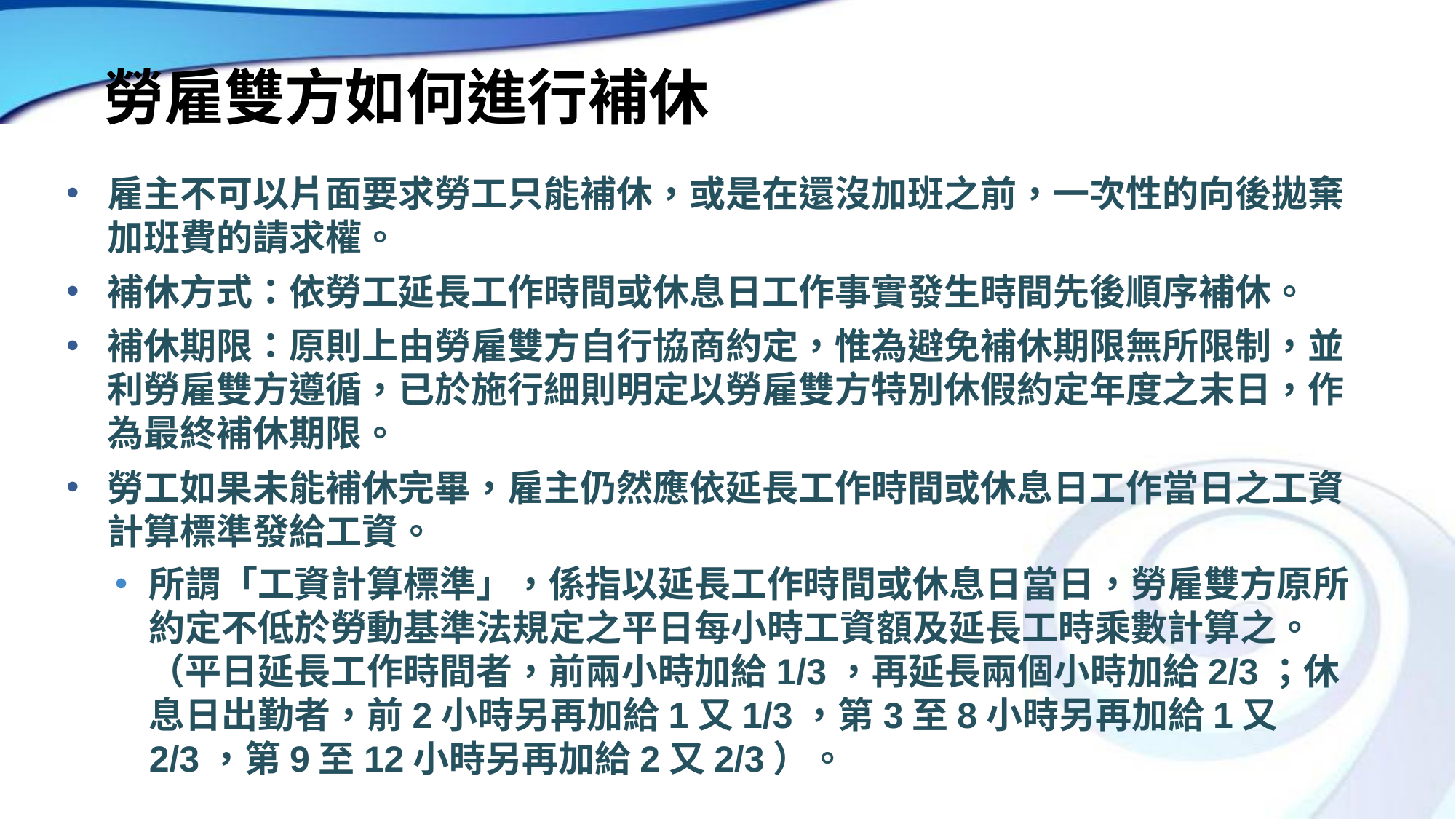

# 勞雇雙方如何進行補休
雇主不可以片面要求勞工只能補休，或是在還沒加班之前，一次性的向後拋棄加班費的請求權。
補休方式：依勞工延長工作時間或休息日工作事實發生時間先後順序補休。
補休期限：原則上由勞雇雙方自行協商約定，惟為避免補休期限無所限制，並利勞雇雙方遵循，已於施行細則明定以勞雇雙方特別休假約定年度之末日，作為最終補休期限。
勞工如果未能補休完畢，雇主仍然應依延長工作時間或休息日工作當日之工資計算標準發給工資。
所謂「工資計算標準」，係指以延長工作時間或休息日當日，勞雇雙方原所約定不低於勞動基準法規定之平日每小時工資額及延長工時乘數計算之。（平日延長工作時間者，前兩小時加給1/3，再延長兩個小時加給2/3；休息日出勤者，前2小時另再加給1又1/3，第3至8小時另再加給1又2/3，第9至12小時另再加給2又2/3）。